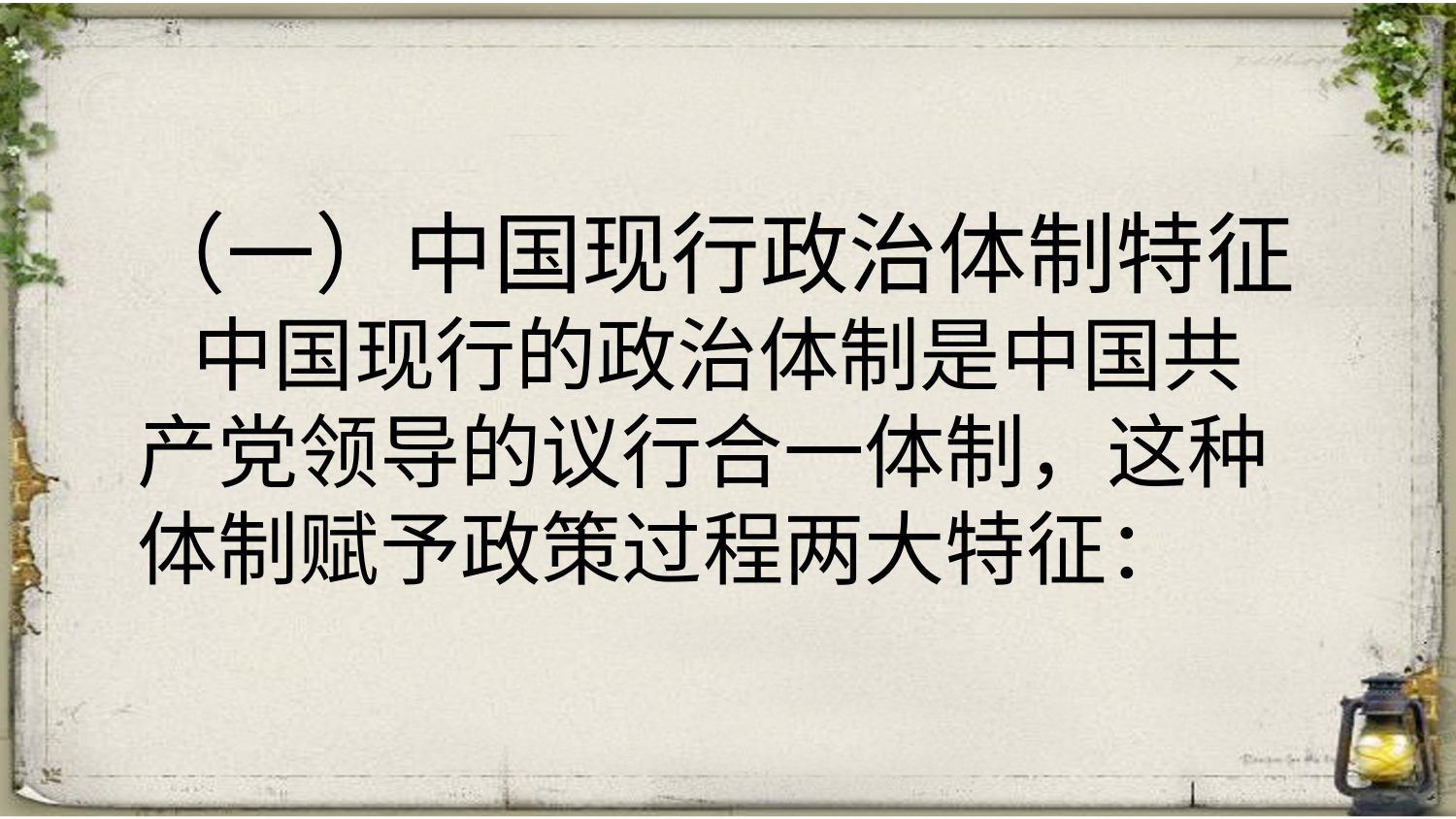

（一）中国现行政治体制特征
  中国现行的政治体制是中国共产党领导的议行合一体制，这种体制赋予政策过程两大特征：